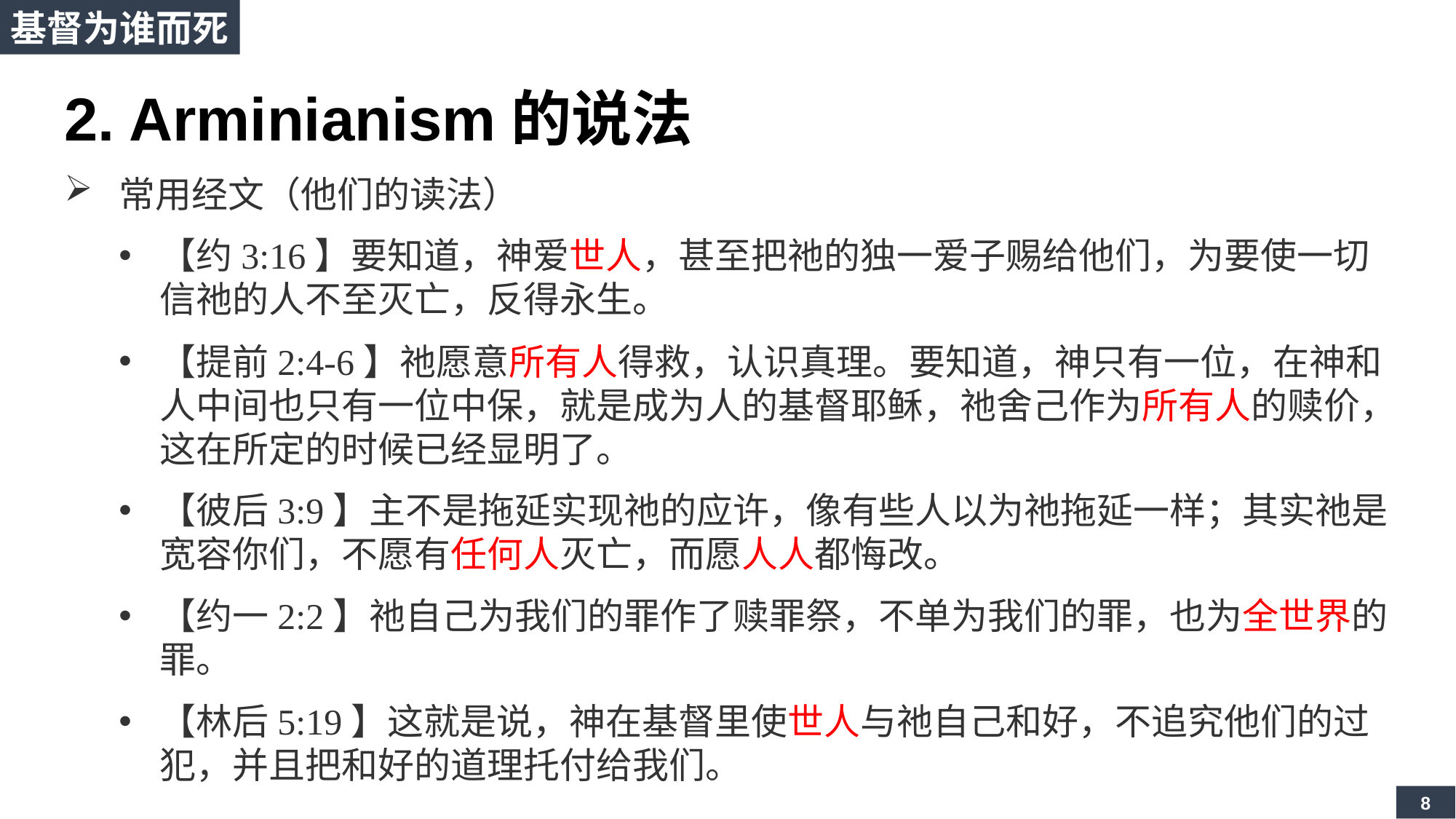

基督为谁而死
2. Arminianism的说法
常用经文（他们的读法）
【约3:16】要知道，神爱世人，甚至把祂的独一爱子赐给他们，为要使一切信祂的人不至灭亡，反得永生。
【提前2:4-6】祂愿意所有人得救，认识真理。要知道，神只有一位，在神和人中间也只有一位中保，就是成为人的基督耶稣，祂舍己作为所有人的赎价，这在所定的时候已经显明了。
【彼后3:9】主不是拖延实现祂的应许，像有些人以为祂拖延一样；其实祂是宽容你们，不愿有任何人灭亡，而愿人人都悔改。
【约一2:2】祂自己为我们的罪作了赎罪祭，不单为我们的罪，也为全世界的罪。
【林后5:19】这就是说，神在基督里使世人与祂自己和好，不追究他们的过犯，并且把和好的道理托付给我们。
8